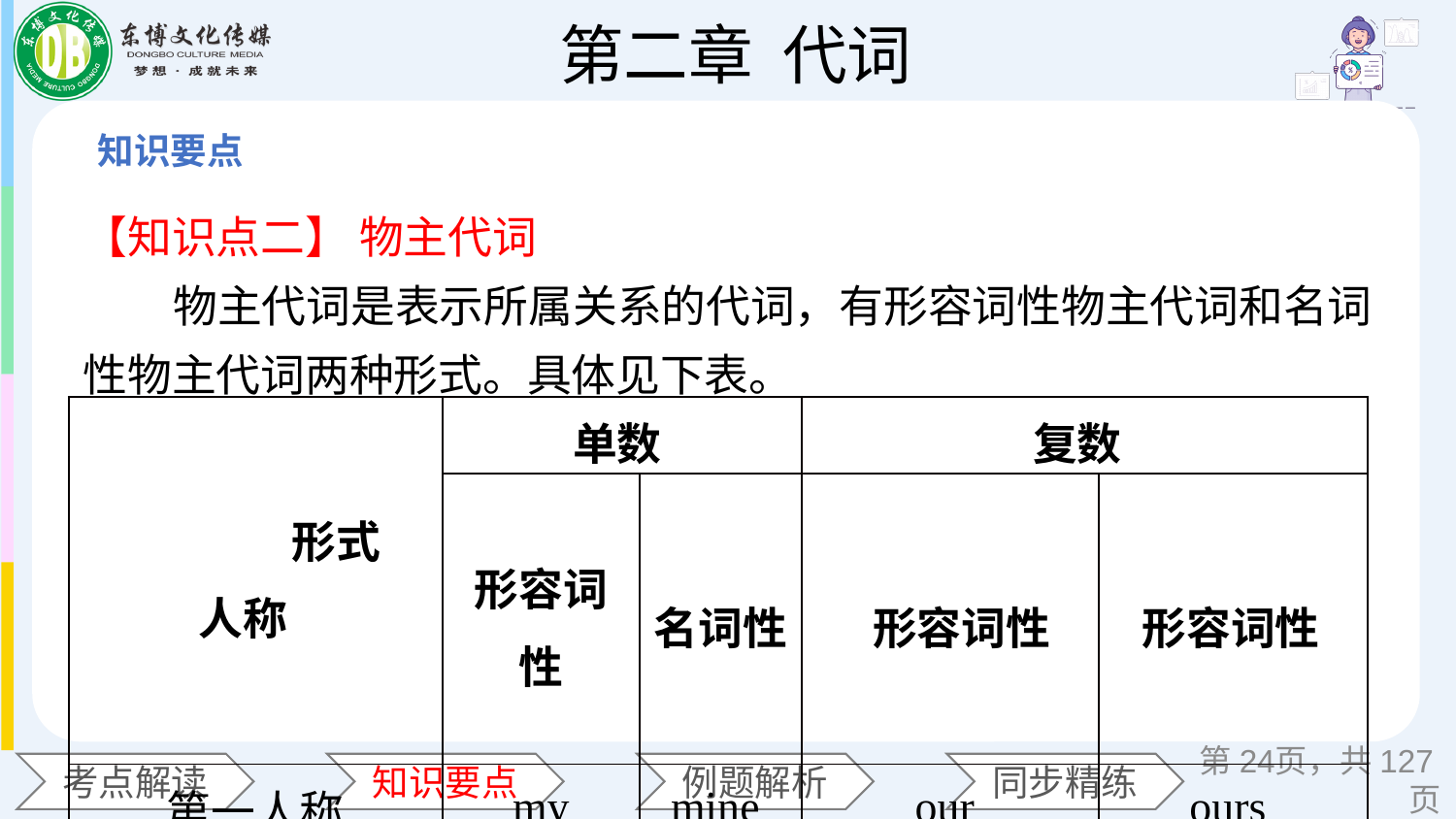

【知识点二】 物主代词
        物主代词是表示所属关系的代词，有形容词性物主代词和名词性物主代词两种形式。具体见下表。

| 形式 人称 | 单数 |  | 复数 |  |
| --- | --- | --- | --- | --- |
|  | 形容词性 | 名词性 | 形容词性 | 形容词性 |
| 第一人称 | my | mine | our | ours |
| 第二人称 | your | yours | your | yours |
第24页，共127页